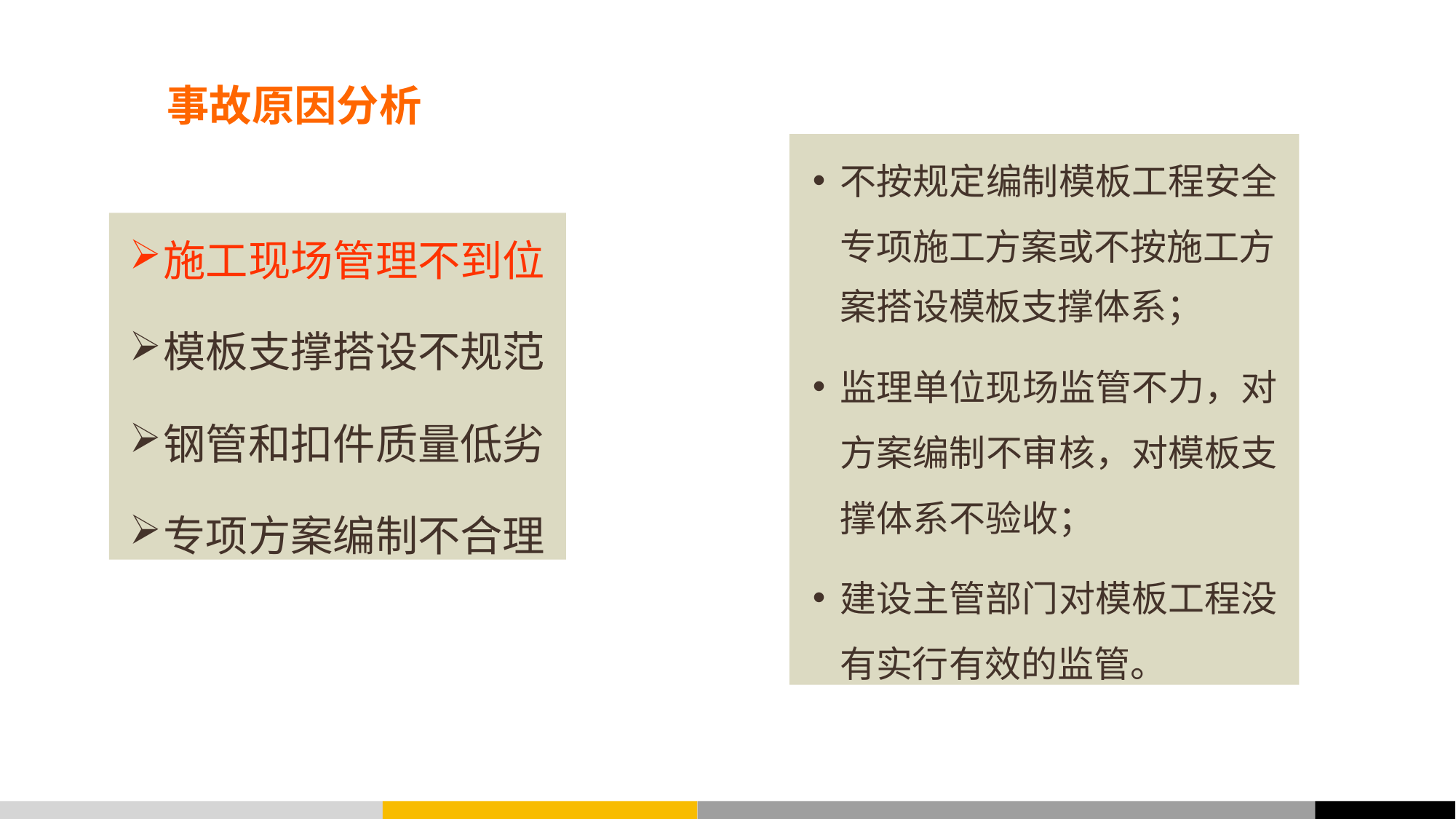

# 事故原因分析
不按规定编制模板工程安全 专项施工方案或不按施工方
案搭设模板支撑体系；
监理单位现场监管不力，对 方案编制不审核，对模板支 撑体系不验收；
建设主管部门对模板工程没 有实行有效的监管。
施工现场管理不到位
模板支撑搭设不规范
钢管和扣件质量低劣
专项方案编制不合理